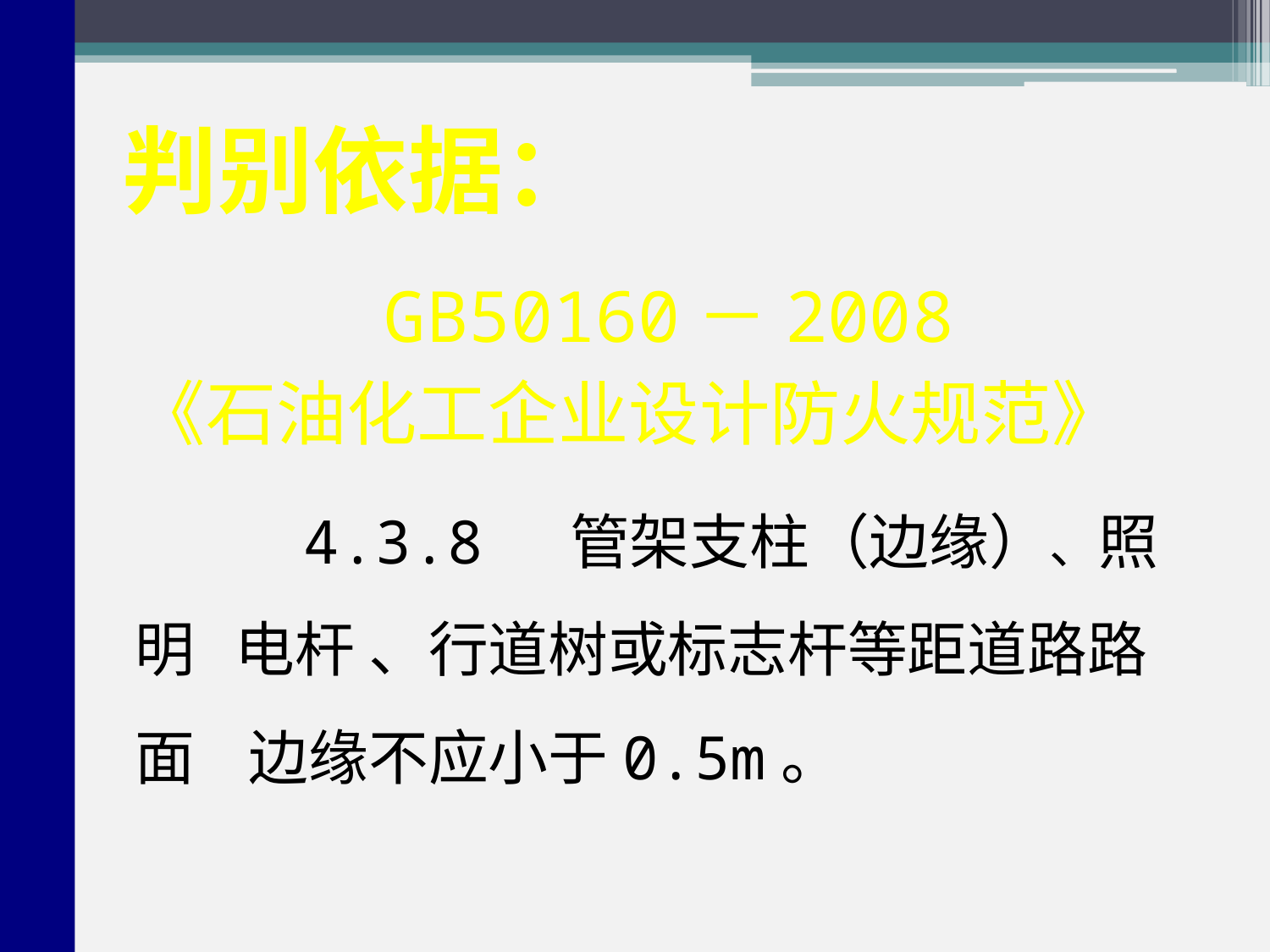

# 判别依据：

                         GB50160－2008
《石油化工企业设计防火规范》

                   4.3.8  管架支柱（边缘）、照明   电杆 、行道树或标志杆等距道路路面    边缘不应小于0.5m。